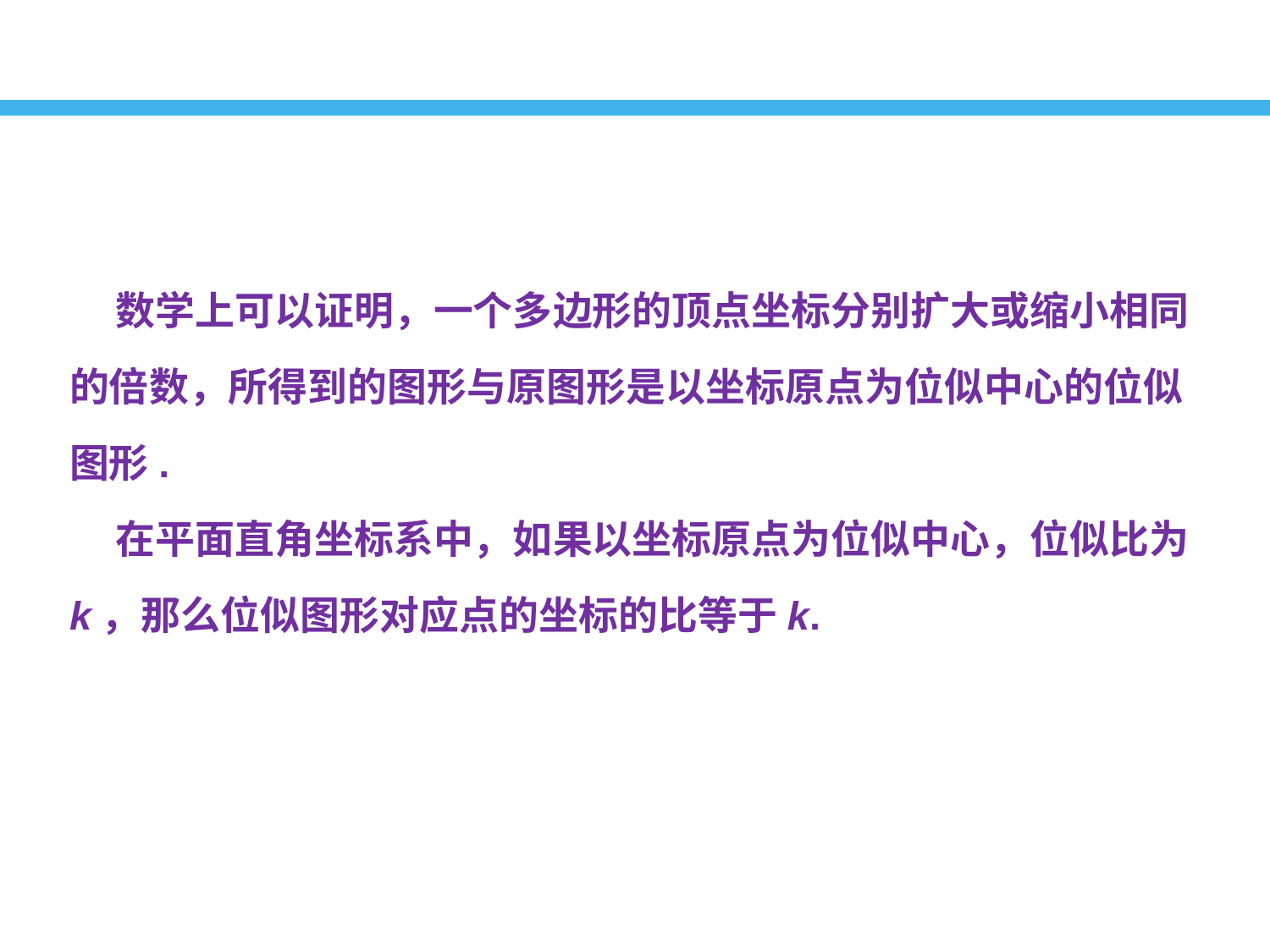

数学上可以证明，一个多边形的顶点坐标分别扩大或缩小相同的倍数，所得到的图形与原图形是以坐标原点为位似中心的位似图形.
    在平面直角坐标系中，如果以坐标原点为位似中心，位似比为k，那么位似图形对应点的坐标的比等于k.